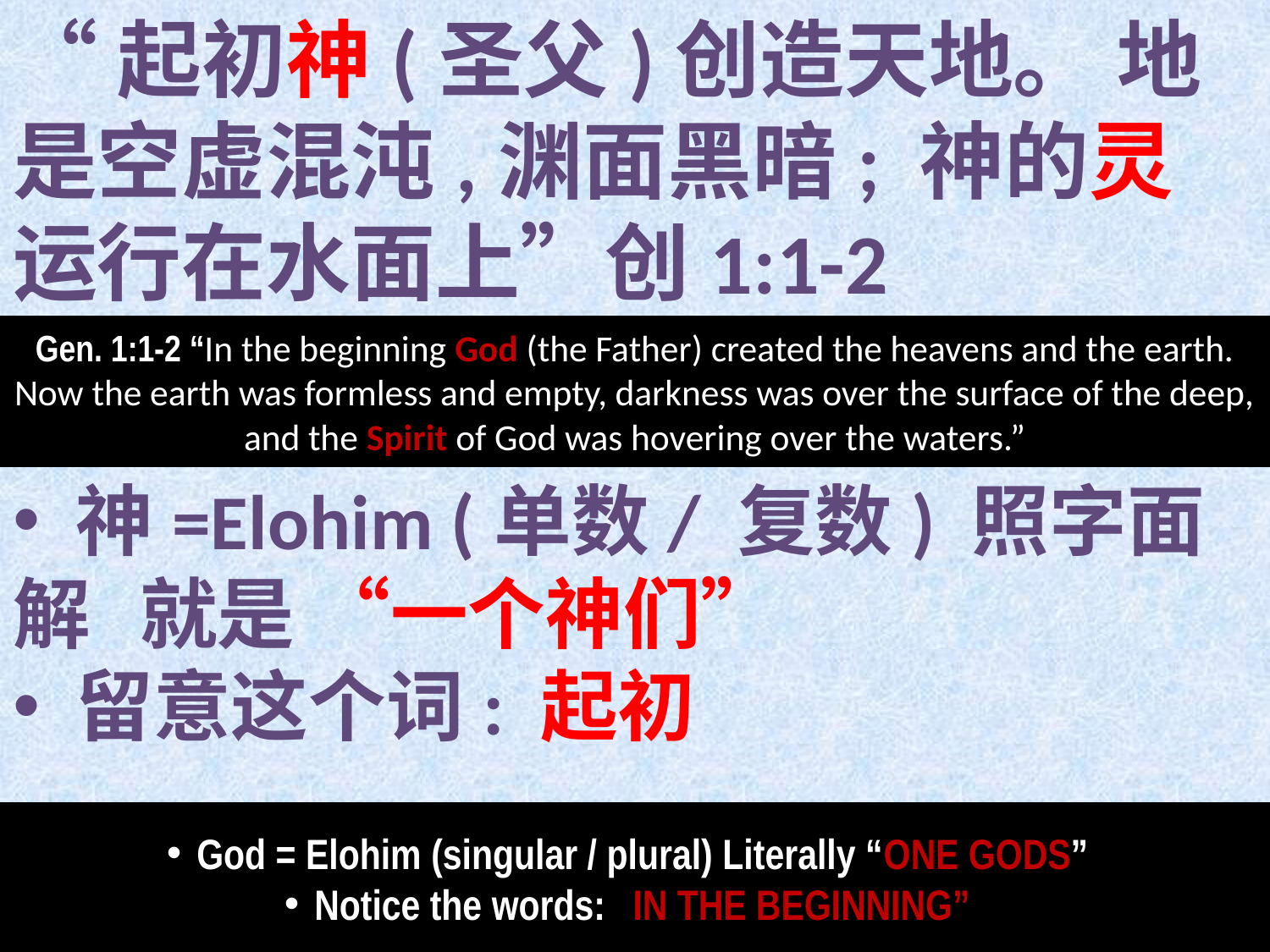

# “起初神(圣父)创造天地。 地是空虚混沌,渊面黑暗; 神的灵运行在水面上”创1:1-2
Gen. 1:1-2 “In the beginning God (the Father) created the heavens and the earth. Now the earth was formless and empty, darkness was over the surface of the deep, and the Spirit of God was hovering over the waters.”
 神=Elohim (单数/ 复数) 照字面解	就是 “一个神们”
 留意这个词: 起初
God = Elohim (singular / plural) Literally “ONE GODS”
Notice the words: “IN THE BEGINNING”